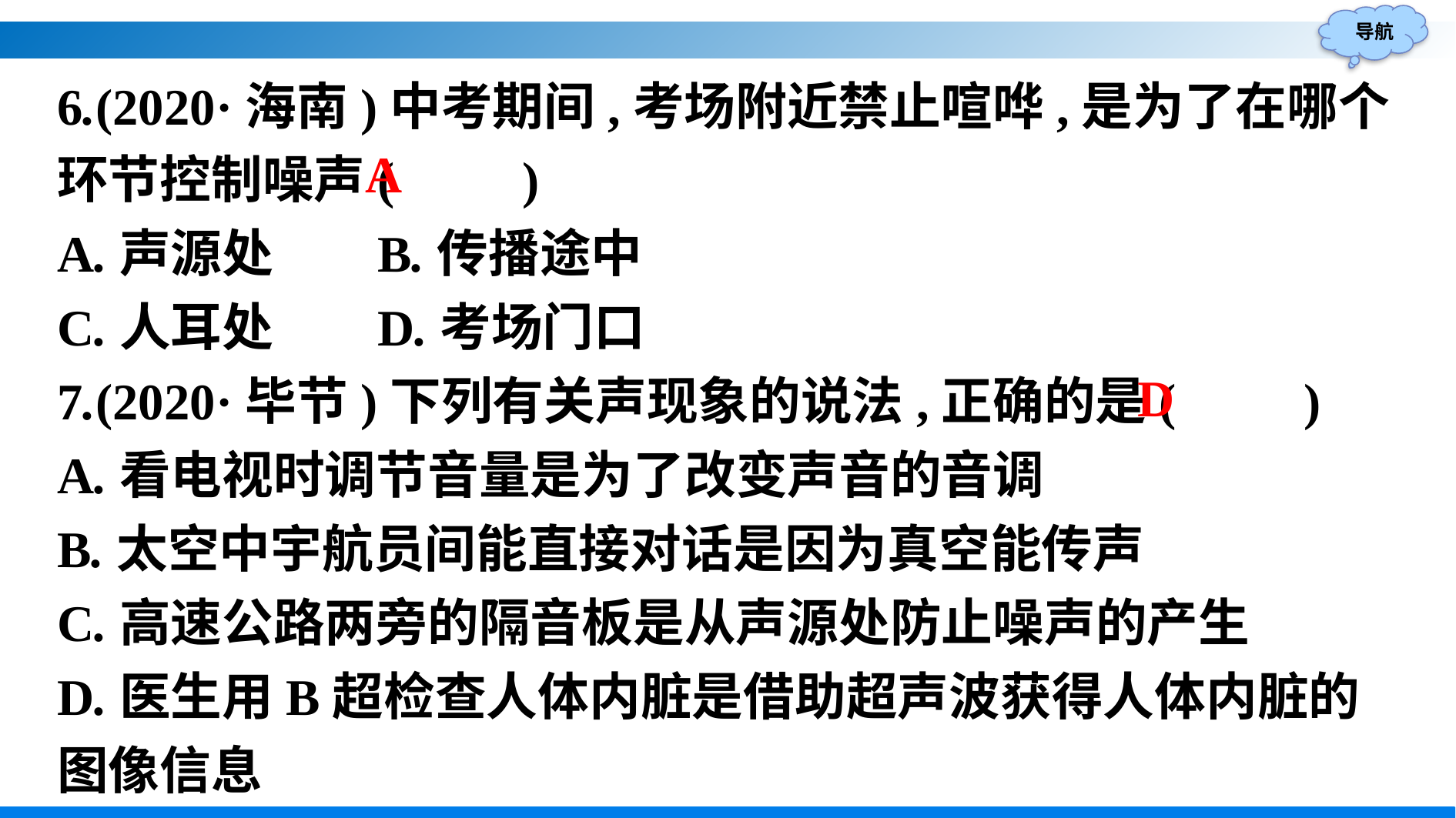

6.(2020·海南)中考期间,考场附近禁止喧哗,是为了在哪个环节控制噪声(　　)
A.声源处		B.传播途中
C.人耳处		D.考场门口
7.(2020·毕节)下列有关声现象的说法,正确的是(　　)
A.看电视时调节音量是为了改变声音的音调
B.太空中宇航员间能直接对话是因为真空能传声
C.高速公路两旁的隔音板是从声源处防止噪声的产生
D.医生用B超检查人体内脏是借助超声波获得人体内脏的图像信息
A
D